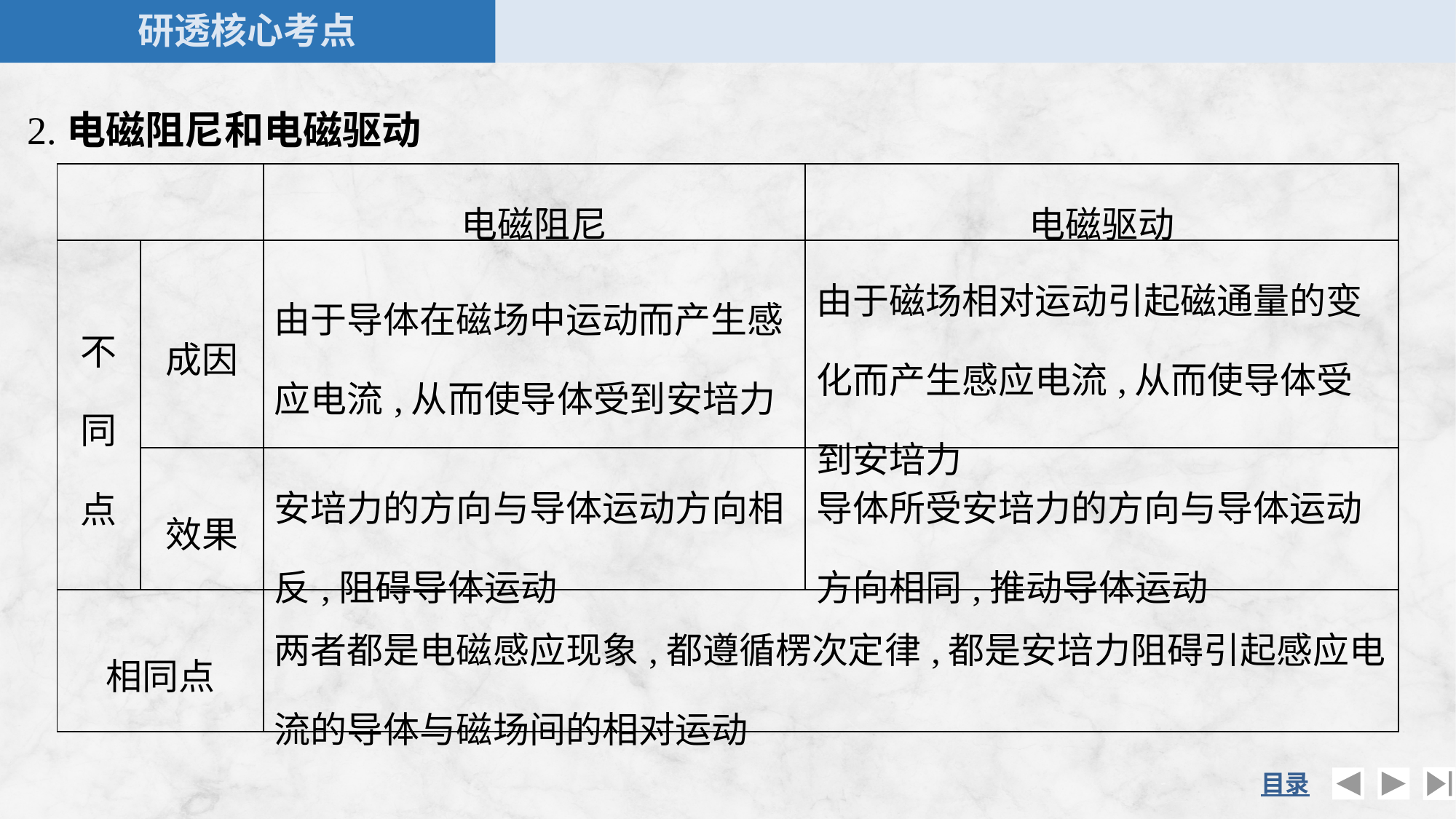

2.电磁阻尼和电磁驱动
|  |  | 电磁阻尼 | 电磁驱动 |
| --- | --- | --- | --- |
| 不同点 | 成因 | 由于导体在磁场中运动而产生感应电流,从而使导体受到安培力 | 由于磁场相对运动引起磁通量的变化而产生感应电流,从而使导体受到安培力 |
|  | 效果 | 安培力的方向与导体运动方向相反,阻碍导体运动 | 导体所受安培力的方向与导体运动方向相同,推动导体运动 |
| 相同点 |  | 两者都是电磁感应现象,都遵循楞次定律,都是安培力阻碍引起感应电流的导体与磁场间的相对运动 |  |